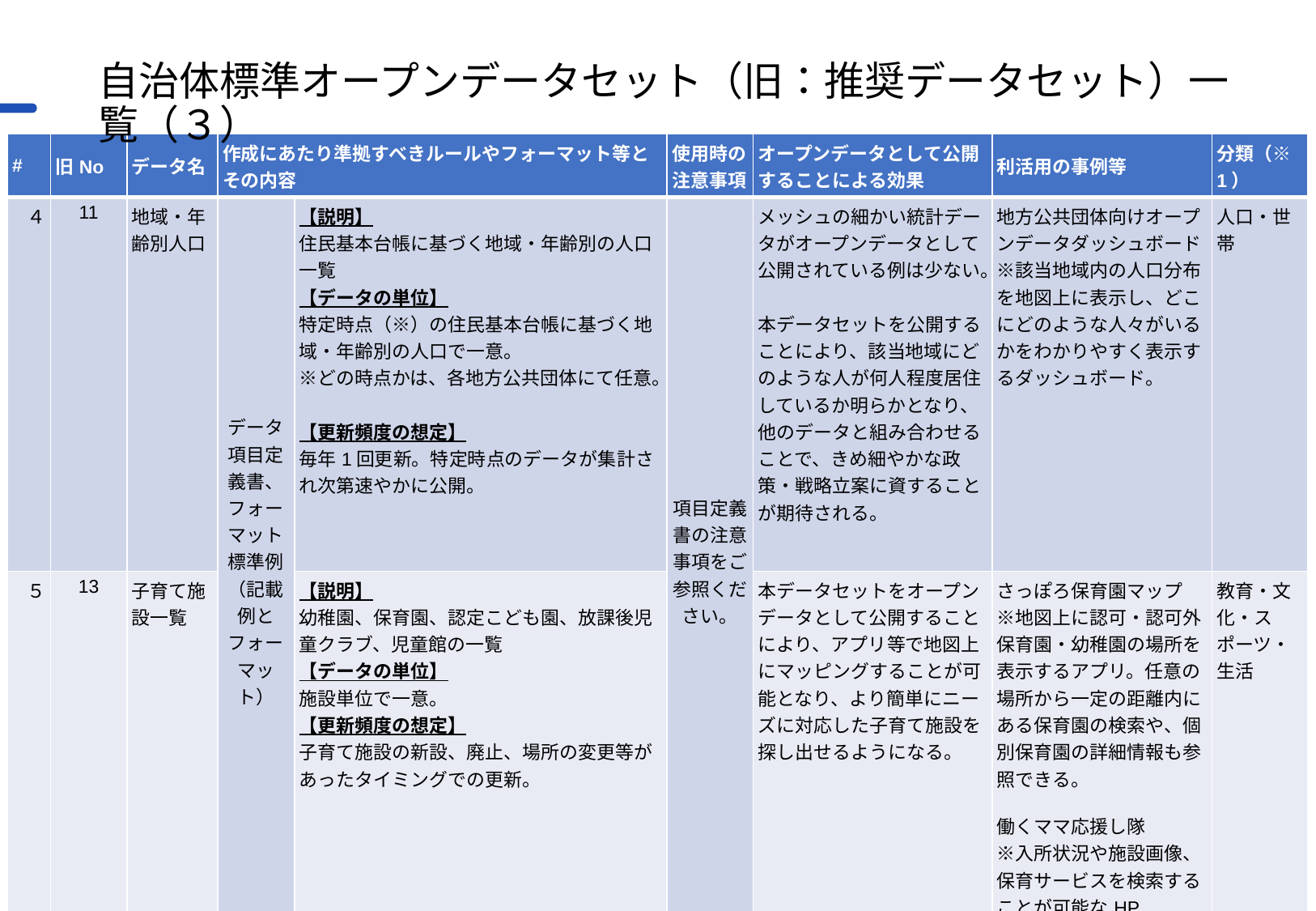

# 自治体標準オープンデータセット（旧：推奨データセット）一覧（３）
| # | 旧No | データ名 | 作成にあたり準拠すべきルールやフォーマット等と その内容 |  | 使用時の注意事項 | オープンデータとして公開することによる効果 | 利活用の事例等 | 分類（※1） |
| --- | --- | --- | --- | --- | --- | --- | --- | --- |
| ４ | 11 | 地域・年齢別人口 | データ項目定義書、フォーマット標準例（記載例とフォーマット） | 【説明】 住民基本台帳に基づく地域・年齢別の人口一覧 【データの単位】 特定時点（※）の住民基本台帳に基づく地域・年齢別の人口で一意。 ※どの時点かは、各地方公共団体にて任意。 【更新頻度の想定】 毎年1回更新。特定時点のデータが集計され次第速やかに公開。 | 項目定義書の注意事項をご参照ください。 | メッシュの細かい統計データがオープンデータとして公開されている例は少ない。 本データセットを公開することにより、該当地域にどのような人が何人程度居住しているか明らかとなり、他のデータと組み合わせることで、きめ細やかな政策・戦略立案に資することが期待される。 | 地方公共団体向けオープンデータダッシュボード ※該当地域内の人口分布を地図上に表示し、どこにどのような人々がいるかをわかりやすく表示するダッシュボード。 | 人口・世帯 |
| ５ | 13 | 子育て施設一覧 |  | 【説明】 幼稚園、保育園、認定こども園、放課後児童クラブ、児童館の一覧 【データの単位】 施設単位で一意。 【更新頻度の想定】 子育て施設の新設、廃止、場所の変更等があったタイミングでの更新。 |  | 本データセットをオープンデータとして公開することにより、アプリ等で地図上にマッピングすることが可能となり、より簡単にニーズに対応した子育て施設を探し出せるようになる。 | さっぽろ保育園マップ ※地図上に認可・認可外保育園・幼稚園の場所を表示するアプリ。任意の場所から一定の距離内にある保育園の検索や、個別保育園の詳細情報も参照できる。 働くママ応援し隊 ※入所状況や施設画像、保育サービスを検索することが可能なHP | 教育・文化・スポーツ・生活 |